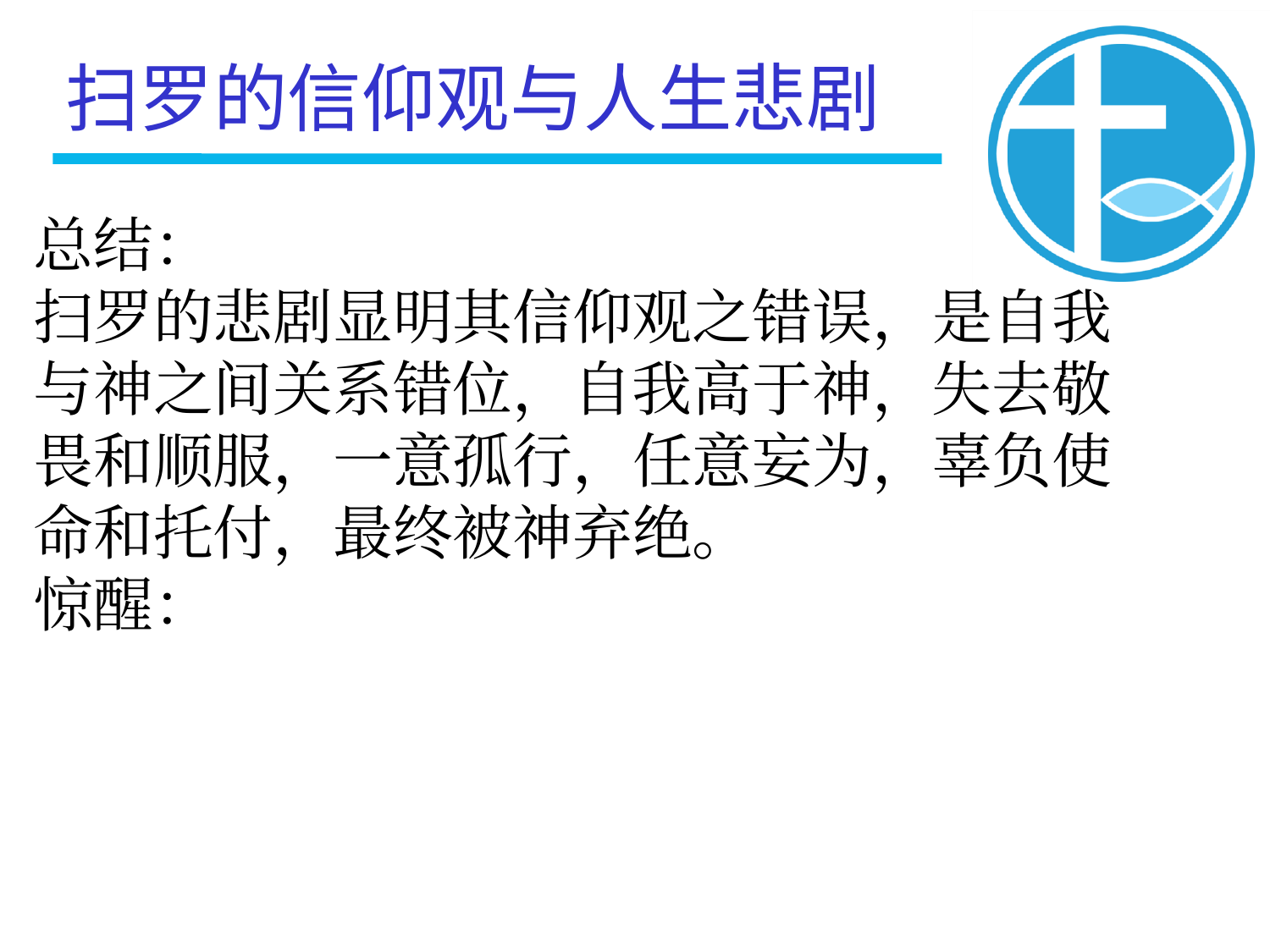

扫罗的信仰观与人生悲剧
总结：
扫罗的悲剧显明其信仰观之错误，是自我与神之间关系错位，自我高于神，失去敬畏和顺服，一意孤行，任意妄为，辜负使命和托付，最终被神弃绝。
惊醒：